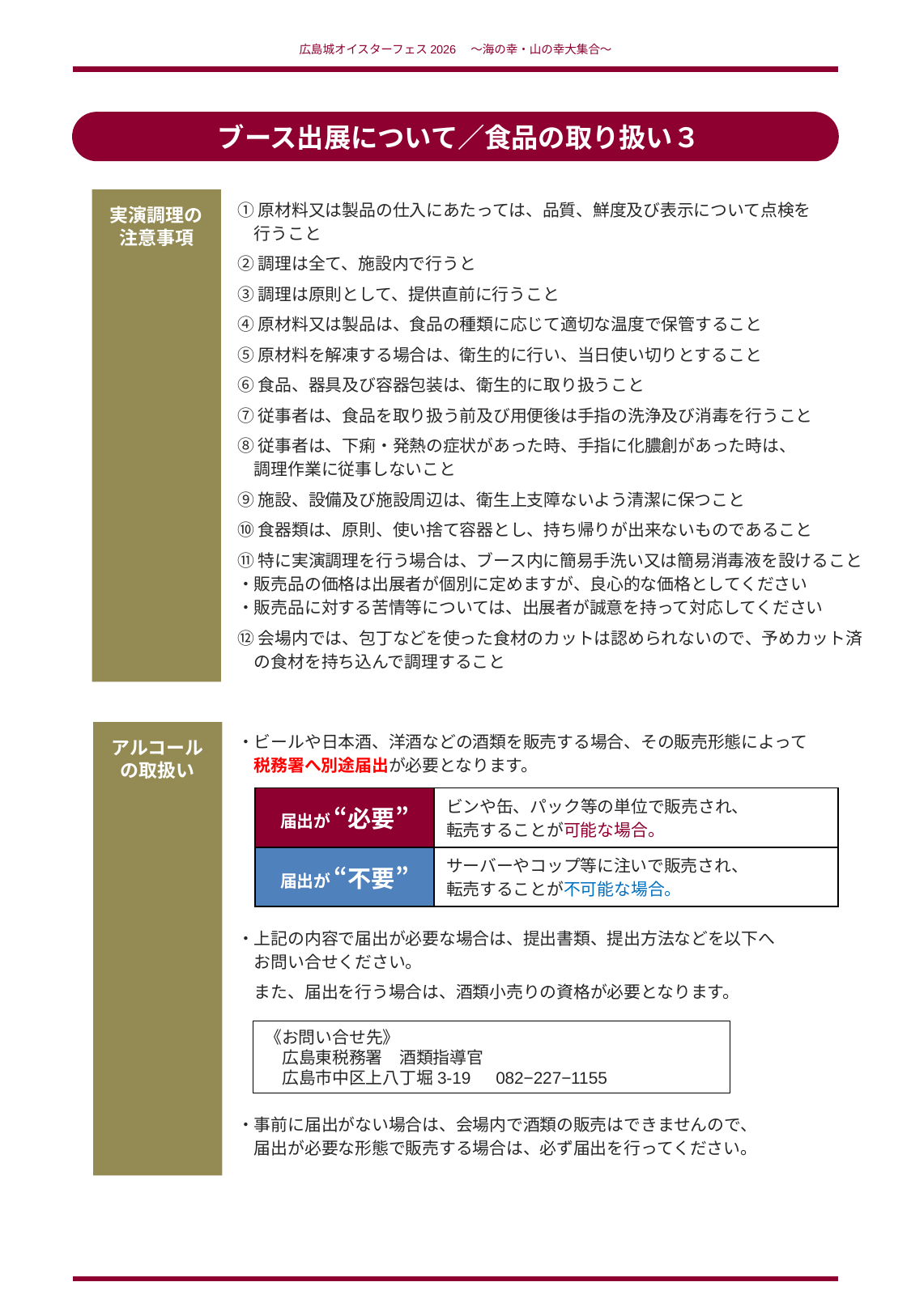

広島城オイスターフェス2026　～海の幸・山の幸大集合～
ブース出展について／食品の取り扱い３
実演調理の
注意事項
①原材料又は製品の仕入にあたっては、品質、鮮度及び表示について点検を
　行うこと
②調理は全て、施設内で行うと
③調理は原則として、提供直前に行うこと
④原材料又は製品は、食品の種類に応じて適切な温度で保管すること
⑤原材料を解凍する場合は、衛生的に行い、当日使い切りとすること
⑥食品、器具及び容器包装は、衛生的に取り扱うこと
⑦従事者は、食品を取り扱う前及び用便後は手指の洗浄及び消毒を行うこと
⑧従事者は、下痢・発熱の症状があった時、手指に化膿創があった時は、
　調理作業に従事しないこと
⑨施設、設備及び施設周辺は、衛生上支障ないよう清潔に保つこと
⑩食器類は、原則、使い捨て容器とし、持ち帰りが出来ないものであること
⑪特に実演調理を行う場合は、ブース内に簡易手洗い又は簡易消毒液を設けること
・販売品の価格は出展者が個別に定めますが、良心的な価格としてください
・販売品に対する苦情等については、出展者が誠意を持って対応してください
⑫会場内では、包丁などを使った食材のカットは認められないので、予めカット済
　の食材を持ち込んで調理すること
アルコール
の取扱い
・ビールや日本酒、洋酒などの酒類を販売する場合、その販売形態によって
　税務署へ別途届出が必要となります。
| 届出が “必要” | ビンや缶、パック等の単位で販売され、 転売することが可能な場合。 |
| --- | --- |
| 届出が “不要” | サーバーやコップ等に注いで販売され、 転売することが不可能な場合。 |
・上記の内容で届出が必要な場合は、提出書類、提出方法などを以下へ
　お問い合せください。
　また、届出を行う場合は、酒類小売りの資格が必要となります。
《お問い合せ先》
　広島東税務署　酒類指導官
　広島市中区上八丁堀3-19　082−227−1155
・事前に届出がない場合は、会場内で酒類の販売はできませんので、
　届出が必要な形態で販売する場合は、必ず届出を行ってください。